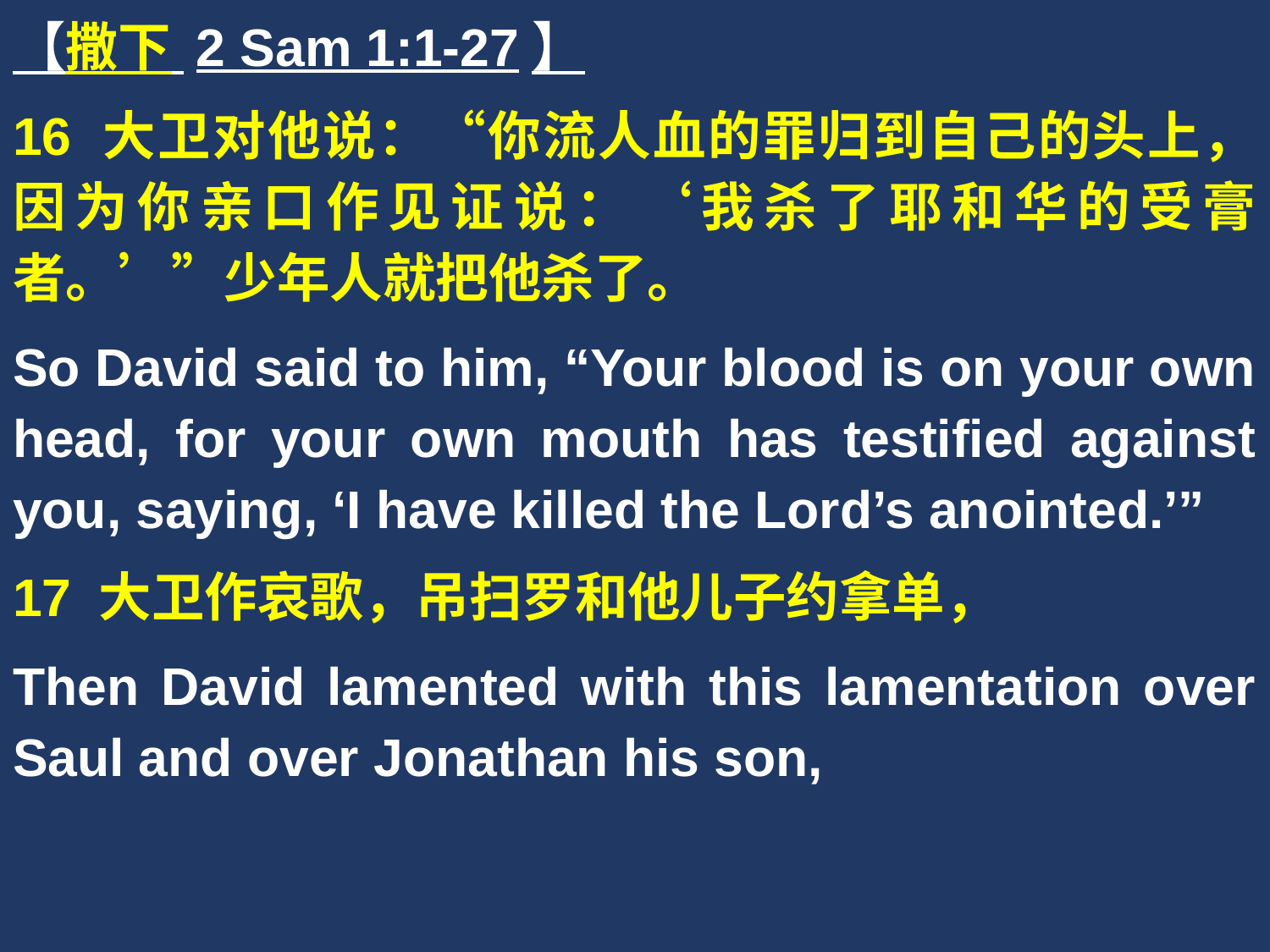

【撒下 2 Sam 1:1-27】
16 大卫对他说：“你流人血的罪归到自己的头上，因为你亲口作见证说：‘我杀了耶和华的受膏者。’”少年人就把他杀了。
So David said to him, “Your blood is on your own head, for your own mouth has testified against you, saying, ‘I have killed the Lord’s anointed.’”
17 大卫作哀歌，吊扫罗和他儿子约拿单，
Then David lamented with this lamentation over Saul and over Jonathan his son,